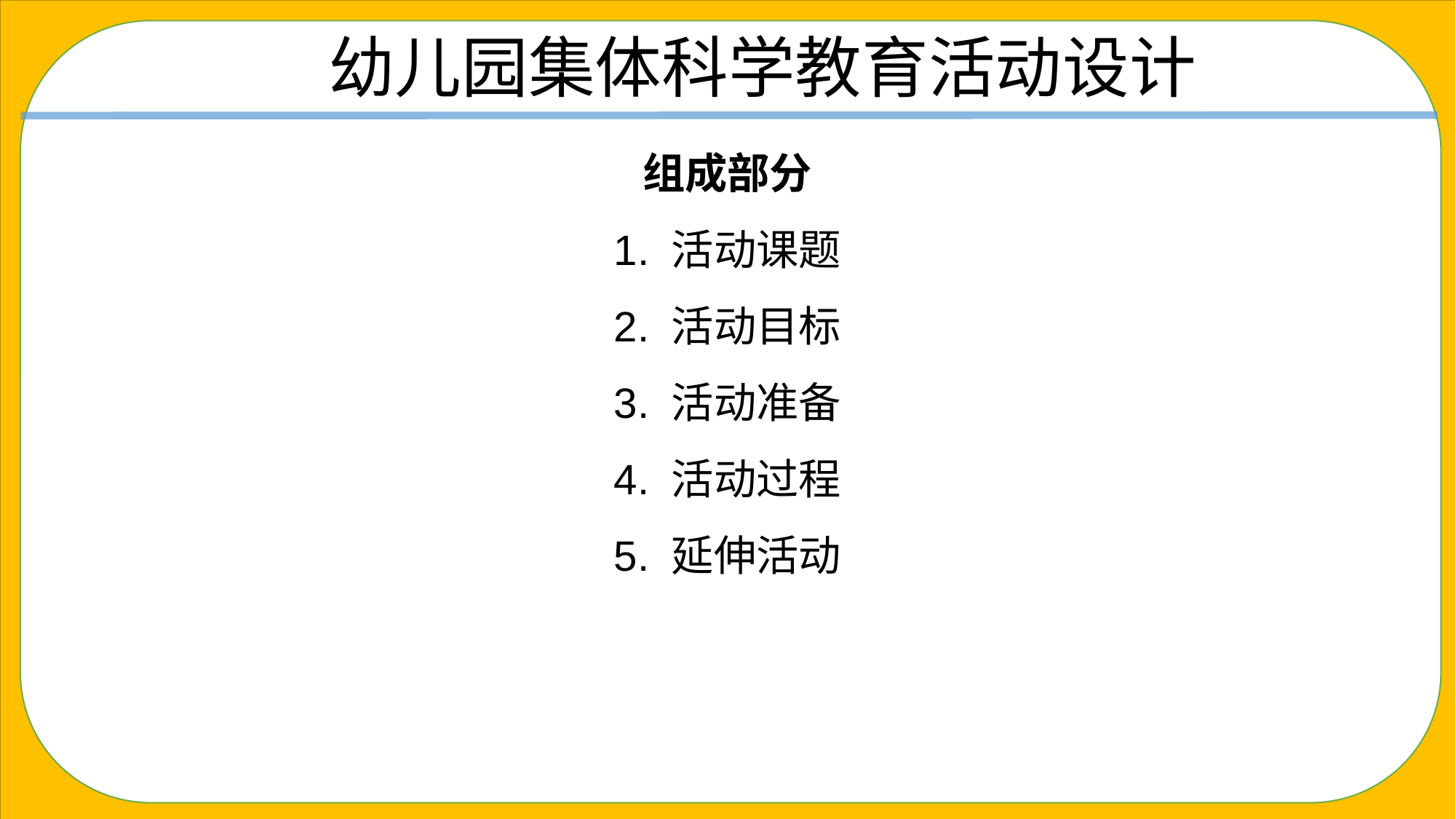

幼儿园集体科学教育活动设计
组成部分
1. 活动课题
2. 活动目标
3. 活动准备
4. 活动过程
5. 延伸活动